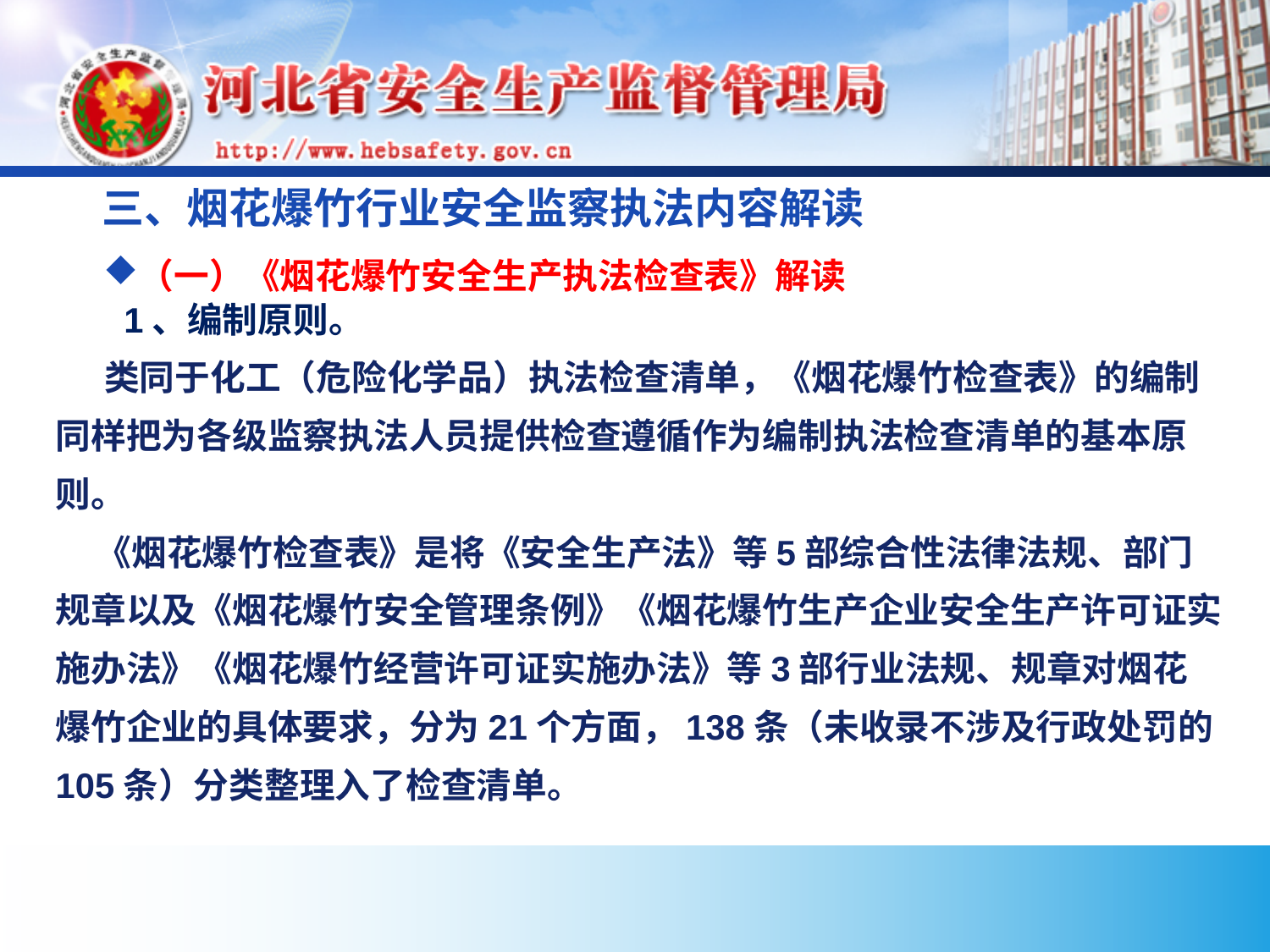

# 三、烟花爆竹行业安全监察执法内容解读
（一）《烟花爆竹安全生产执法检查表》解读
       1、编制原则。
     类同于化工（危险化学品）执法检查清单，《烟花爆竹检查表》的编制同样把为各级监察执法人员提供检查遵循作为编制执法检查清单的基本原则。
    《烟花爆竹检查表》是将《安全生产法》等5部综合性法律法规、部门规章以及《烟花爆竹安全管理条例》《烟花爆竹生产企业安全生产许可证实施办法》《烟花爆竹经营许可证实施办法》等3部行业法规、规章对烟花爆竹企业的具体要求，分为21个方面，138条（未收录不涉及行政处罚的105条）分类整理入了检查清单。